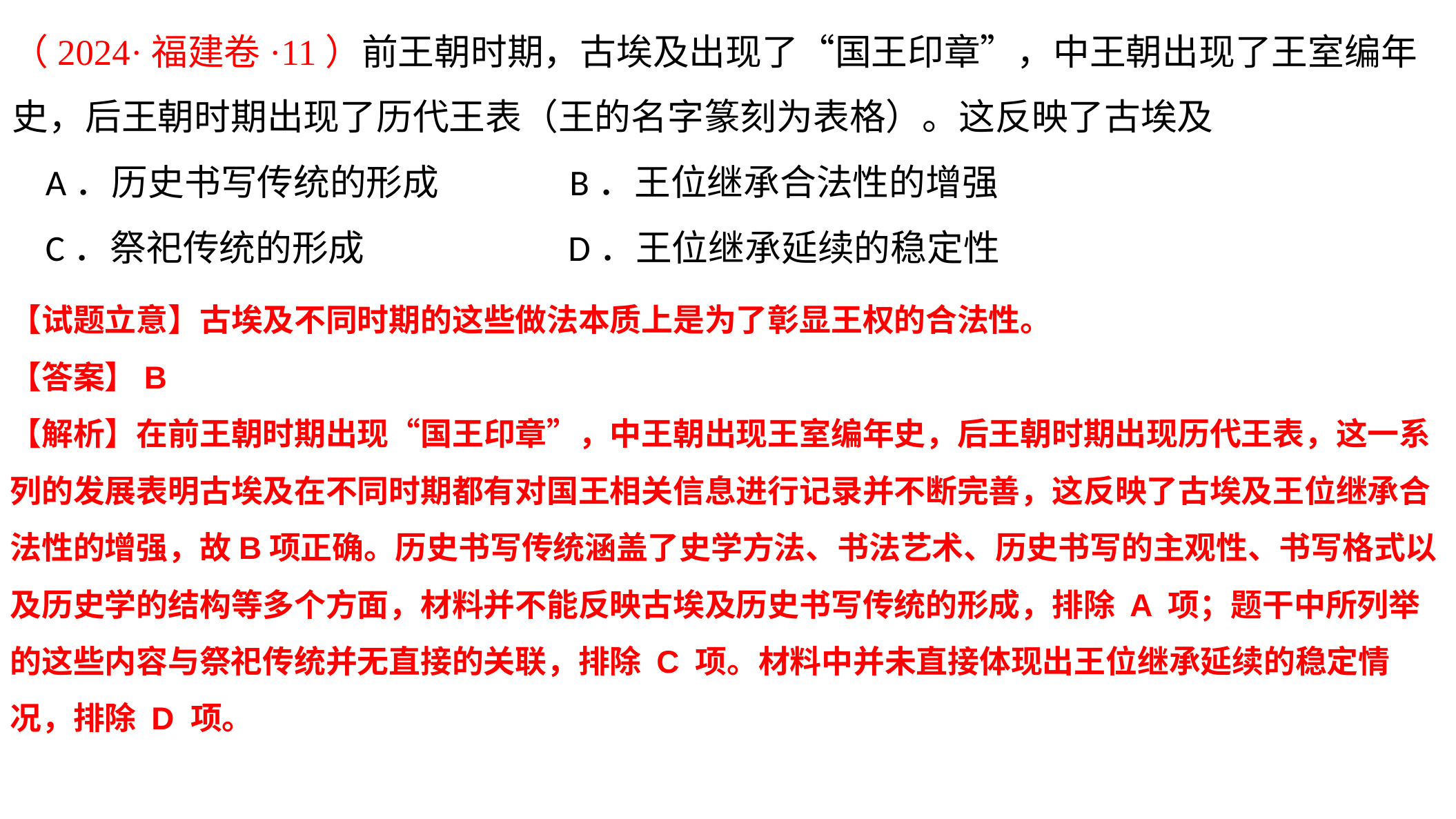

（2024·福建卷·11）前王朝时期，古埃及出现了“国王印章”，中王朝出现了王室编年史，后王朝时期出现了历代王表（王的名字篆刻为表格）。这反映了古埃及
    A．历史书写传统的形成               B．王位继承合法性的增强
    C．祭祀传统的形成                        D．王位继承延续的稳定性
【试题立意】古埃及不同时期的这些做法本质上是为了彰显王权的合法性。‌
【答案】B
【解析】在前王朝时期出现“国王印章”，中王朝出现王室编年史，后王朝时期出现历代王表，这一系列的发展表明古埃及在不同时期都有对国王相关信息进行记录并不断完善，这反映了古埃及王位继承合法性的增强，故B项正确。历史书写传统涵盖了史学方法、书法艺术、历史书写的主观性、书写格式以及历史学的结构等多个方面，材料并不能反映古埃及历史书写传统的形成，排除 A 项；题干中所列举的这些内容与祭祀传统并无直接的关联，排除 C 项。材料中并未直接体现出王位继承延续的稳定情况，排除 D 项。